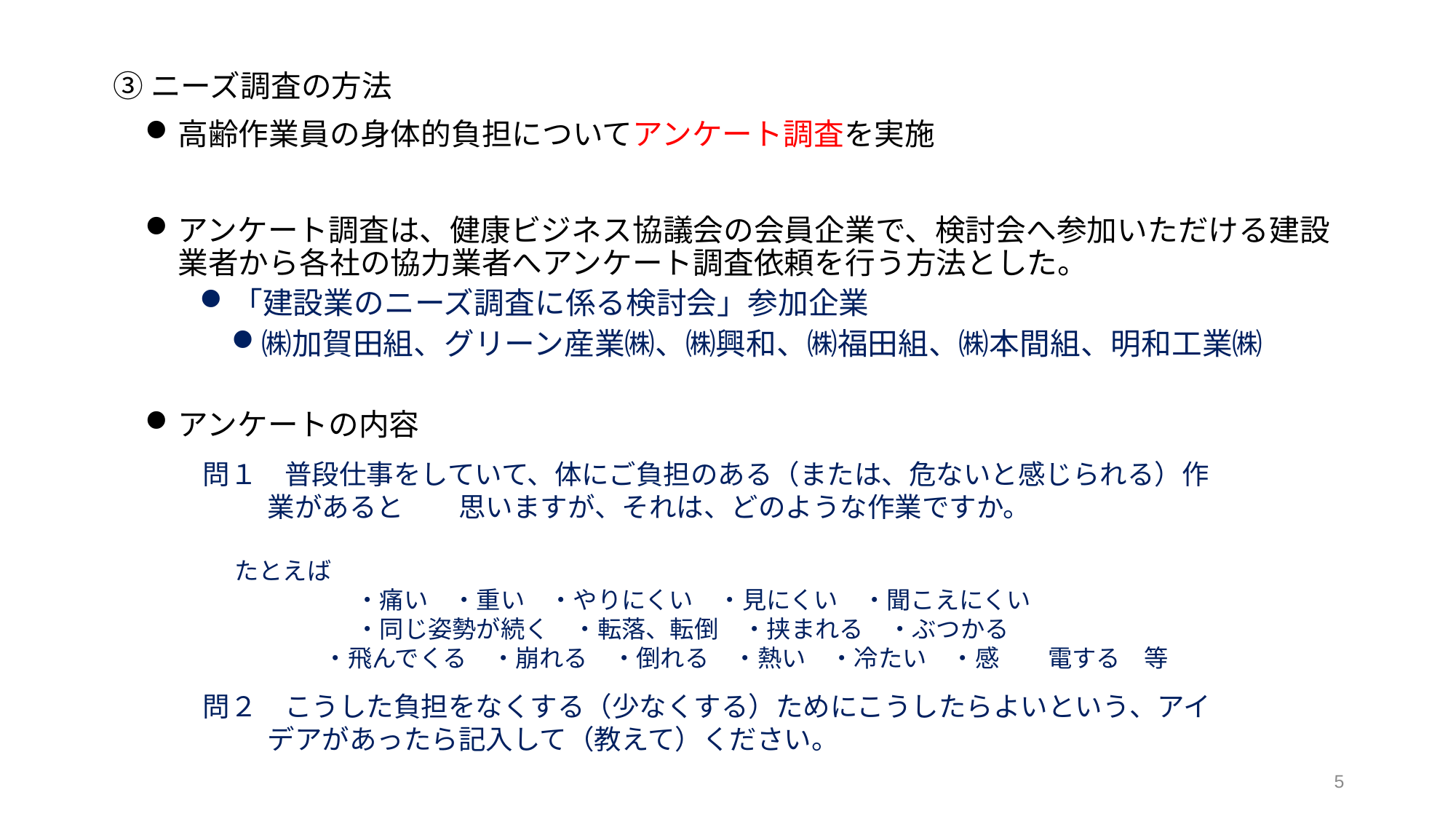

③ニーズ調査の方法
高齢作業員の身体的負担についてアンケート調査を実施

アンケート調査は、健康ビジネス協議会の会員企業で、検討会へ参加いただける建設業者から各社の協力業者へアンケート調査依頼を行う方法とした。
「建設業のニーズ調査に係る検討会」参加企業
㈱加賀田組、グリーン産業㈱、㈱興和、㈱福田組、㈱本間組、明和工業㈱

アンケートの内容

問１　普段仕事をしていて、体にご負担のある（または、危ないと感じられる）作業があると　　思いますが、それは、どのような作業ですか。

たとえば
　　　　　・痛い　・重い　・やりにくい　・見にくい　・聞こえにくい
　　　　　・同じ姿勢が続く　・転落、転倒　・挟まれる　・ぶつかる
　　　　　・飛んでくる　・崩れる　・倒れる　・熱い　・冷たい　・感　　電する　等
問２　こうした負担をなくする（少なくする）ためにこうしたらよいという、アイデアがあったら記入して（教えて）ください。
5